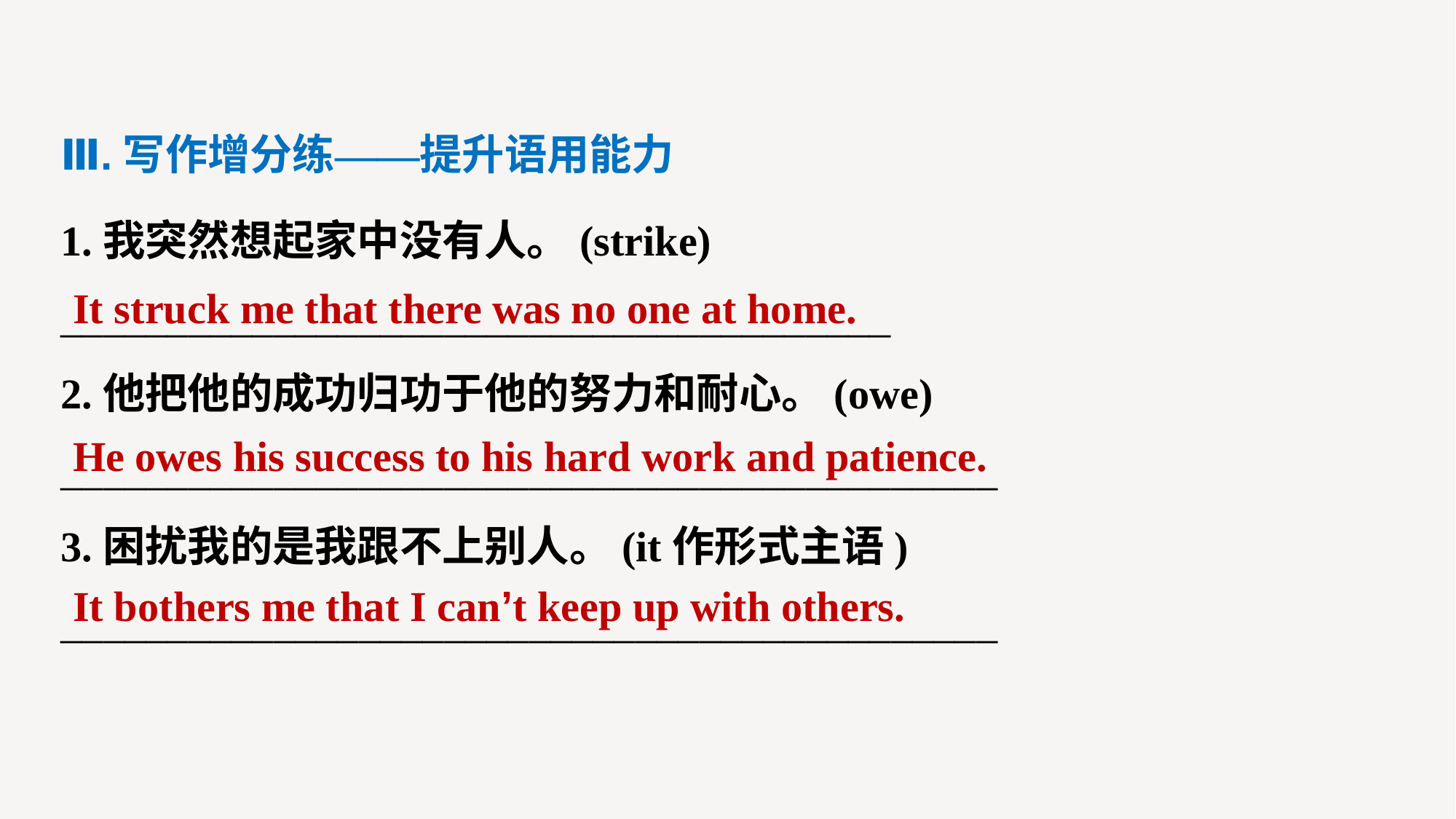

Ⅲ.写作增分练——提升语用能力
1.我突然想起家中没有人。(strike)
_______________________________________
2.他把他的成功归功于他的努力和耐心。(owe)
____________________________________________
3.困扰我的是我跟不上别人。(it作形式主语)
____________________________________________
It struck me that there was no one at home.
He owes his success to his hard work and patience.
It bothers me that I can’t keep up with others.